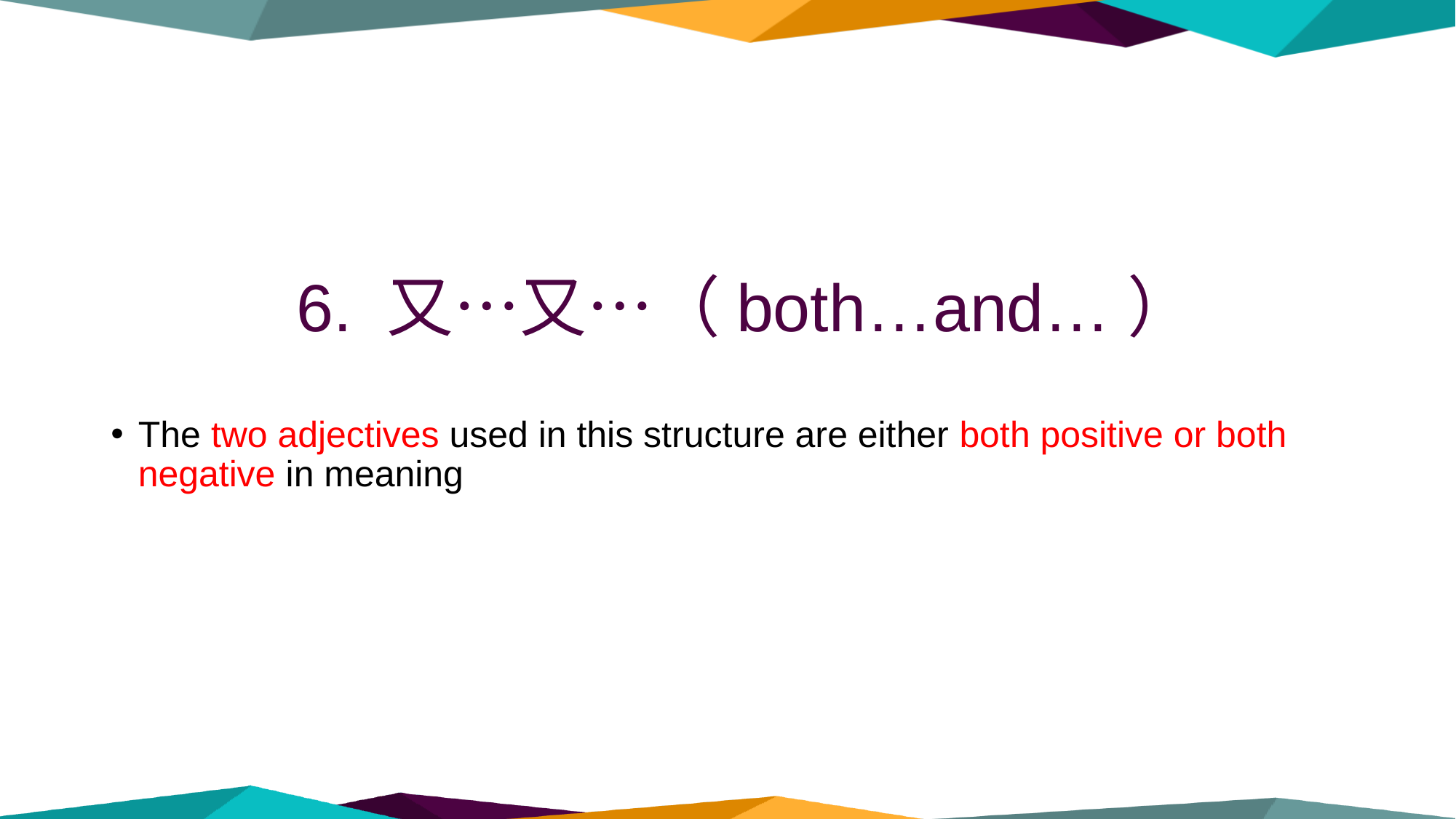

# 6. 又…又…（both…and…）
The two adjectives used in this structure are either both positive or both negative in meaning